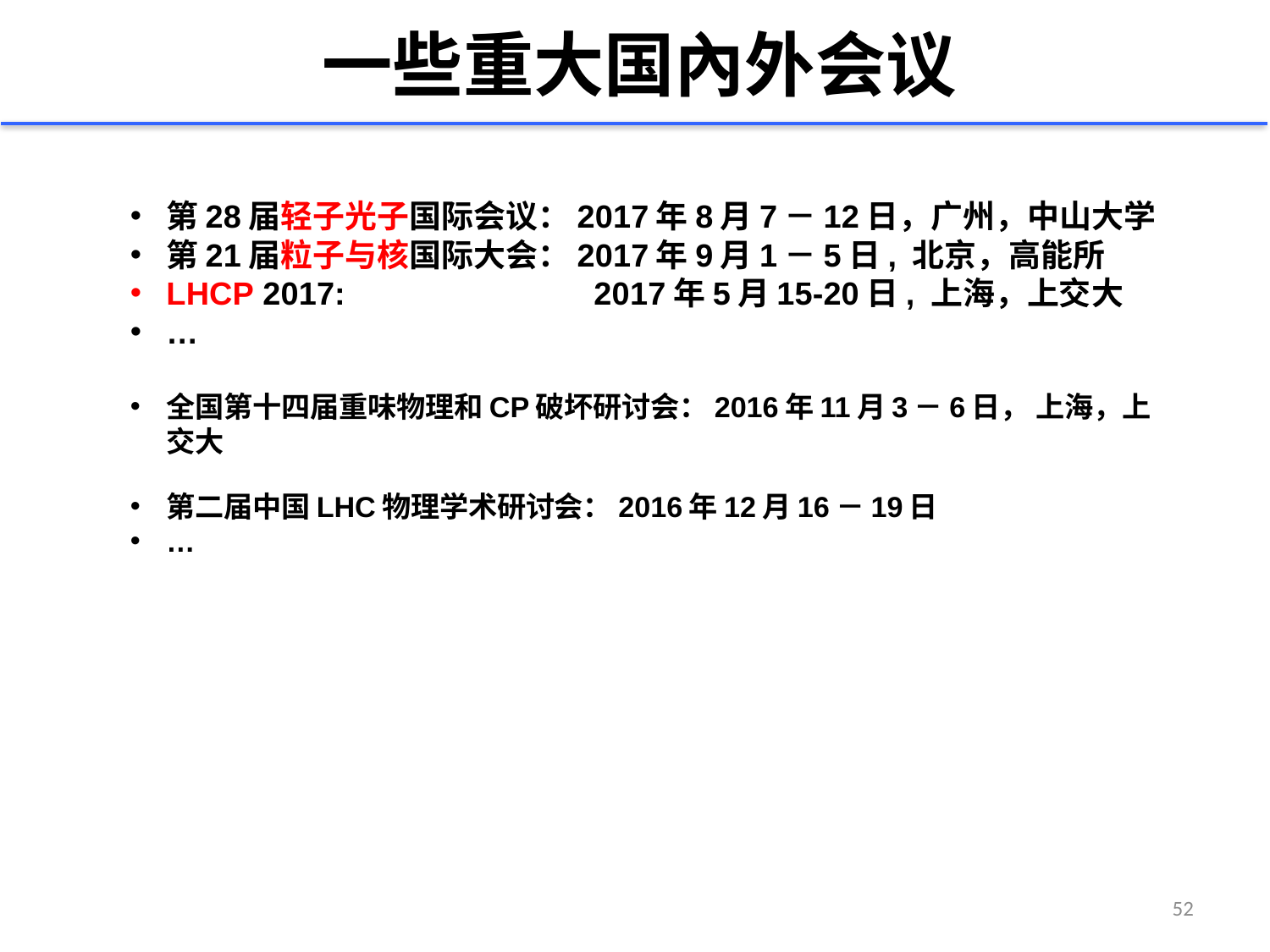

一些重大国內外会议
第28届轻子光子国际会议：2017年8月7－12日，广州，中山大学
第21届粒子与核国际大会：2017年9月1－5日, 北京，高能所
LHCP 2017:                            2017年5月15-20日, 上海，上交大
…

全国第十四届重味物理和CP破坏研讨会：2016年11月3－6日， 上海，上交大

第二届中国LHC物理学术研讨会：2016年12月16－19日
…

52